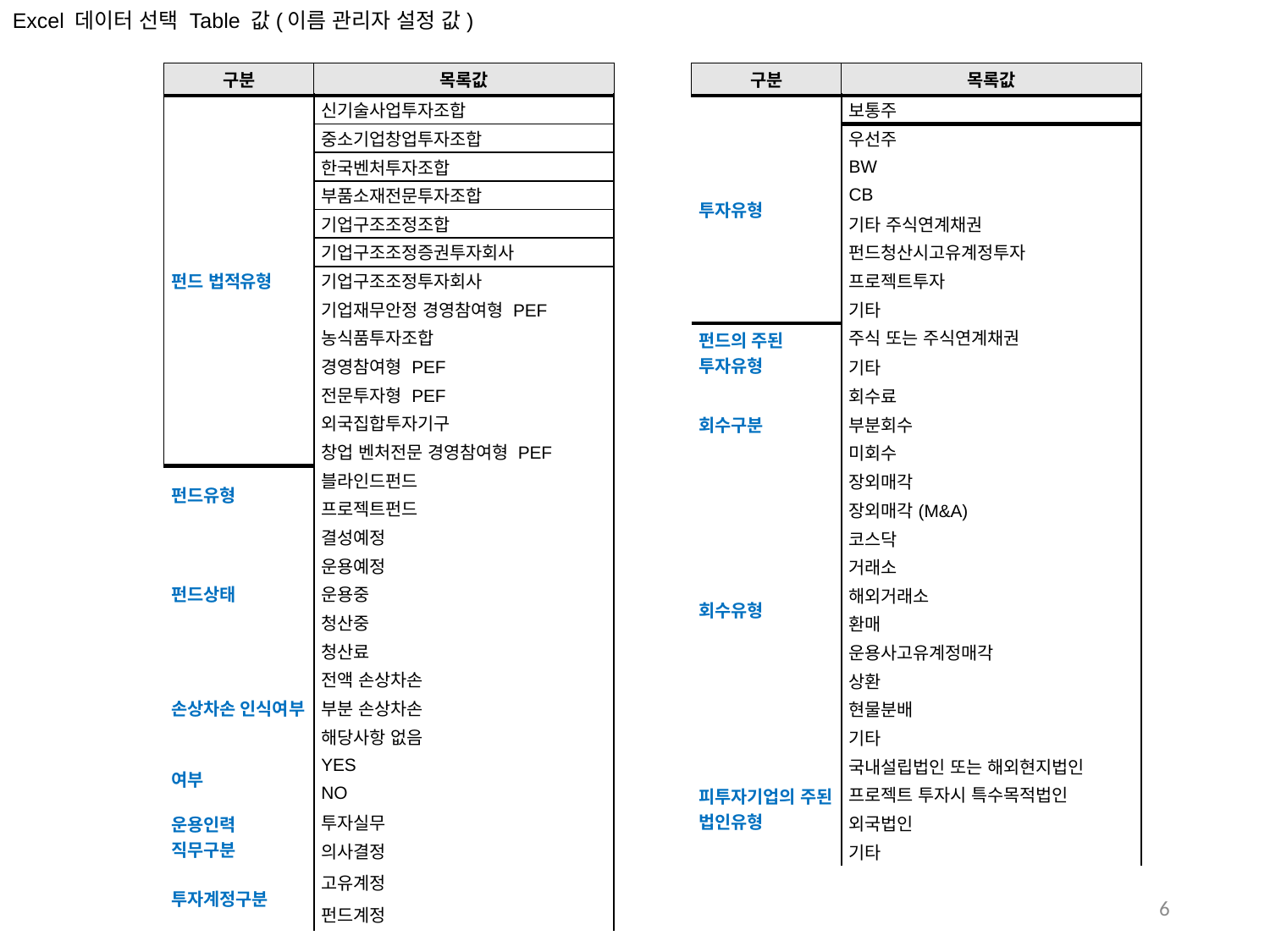

Excel 데이터 선택 Table 값(이름 관리자 설정 값)
| 구분 | 목록값 |
| --- | --- |
| 펀드 법적유형 | 신기술사업투자조합 |
|  | 중소기업창업투자조합 |
|  | 한국벤처투자조합 |
|  | 부품소재전문투자조합 |
|  | 기업구조조정조합 |
|  | 기업구조조정증권투자회사 |
|  | 기업구조조정투자회사 |
|  | 기업재무안정 경영참여형 PEF |
|  | 농식품투자조합 |
|  | 경영참여형 PEF |
|  | 전문투자형 PEF |
|  | 외국집합투자기구 |
|  | 창업 벤처전문 경영참여형 PEF |
| 펀드유형 | 블라인드펀드 |
|  | 프로젝트펀드 |
| 펀드상태 | 결성예정 |
|  | 운용예정 |
|  | 운용중 |
|  | 청산중 |
|  | 청산료 |
| 손상차손 인식여부 | 전액 손상차손 |
|  | 부분 손상차손 |
|  | 해당사항 없음 |
| 여부 | YES |
|  | NO |
| 운용인력 직무구분 | 투자실무 |
|  | 의사결정 |
| 투자계정구분 | 고유계정 |
|  | 펀드계정 |
| 구분 | 목록값 |
| --- | --- |
| 투자유형 | 보통주 |
|  | 우선주 |
|  | BW |
|  | CB |
|  | 기타 주식연계채권 |
|  | 펀드청산시고유계정투자 |
|  | 프로젝트투자 |
|  | 기타 |
| 펀드의 주된 투자유형 | 주식 또는 주식연계채권 |
|  | 기타 |
| 회수구분 | 회수료 |
|  | 부분회수 |
|  | 미회수 |
| 회수유형 | 장외매각 |
|  | 장외매각(M&A) |
|  | 코스닥 |
|  | 거래소 |
|  | 해외거래소 |
|  | 환매 |
|  | 운용사고유계정매각 |
|  | 상환 |
|  | 현물분배 |
|  | 기타 |
| 피투자기업의 주된 법인유형 | 국내설립법인 또는 해외현지법인 |
|  | 프로젝트 투자시 특수목적법인 |
|  | 외국법인 |
|  | 기타 |
6